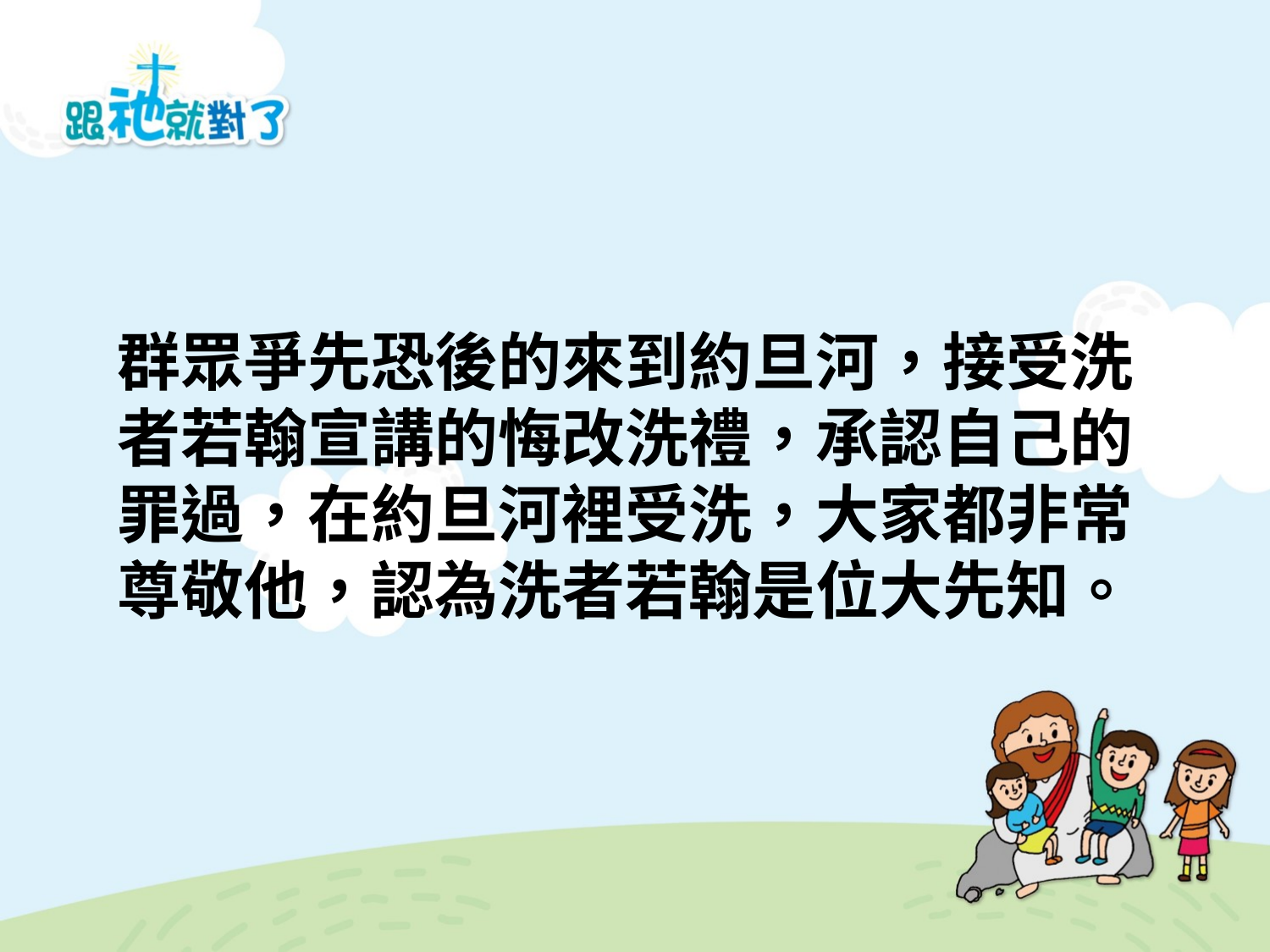

群眾爭先恐後的來到約旦河，接受洗者若翰宣講的悔改洗禮，承認自己的罪過，在約旦河裡受洗，大家都非常尊敬他，認為洗者若翰是位大先知。